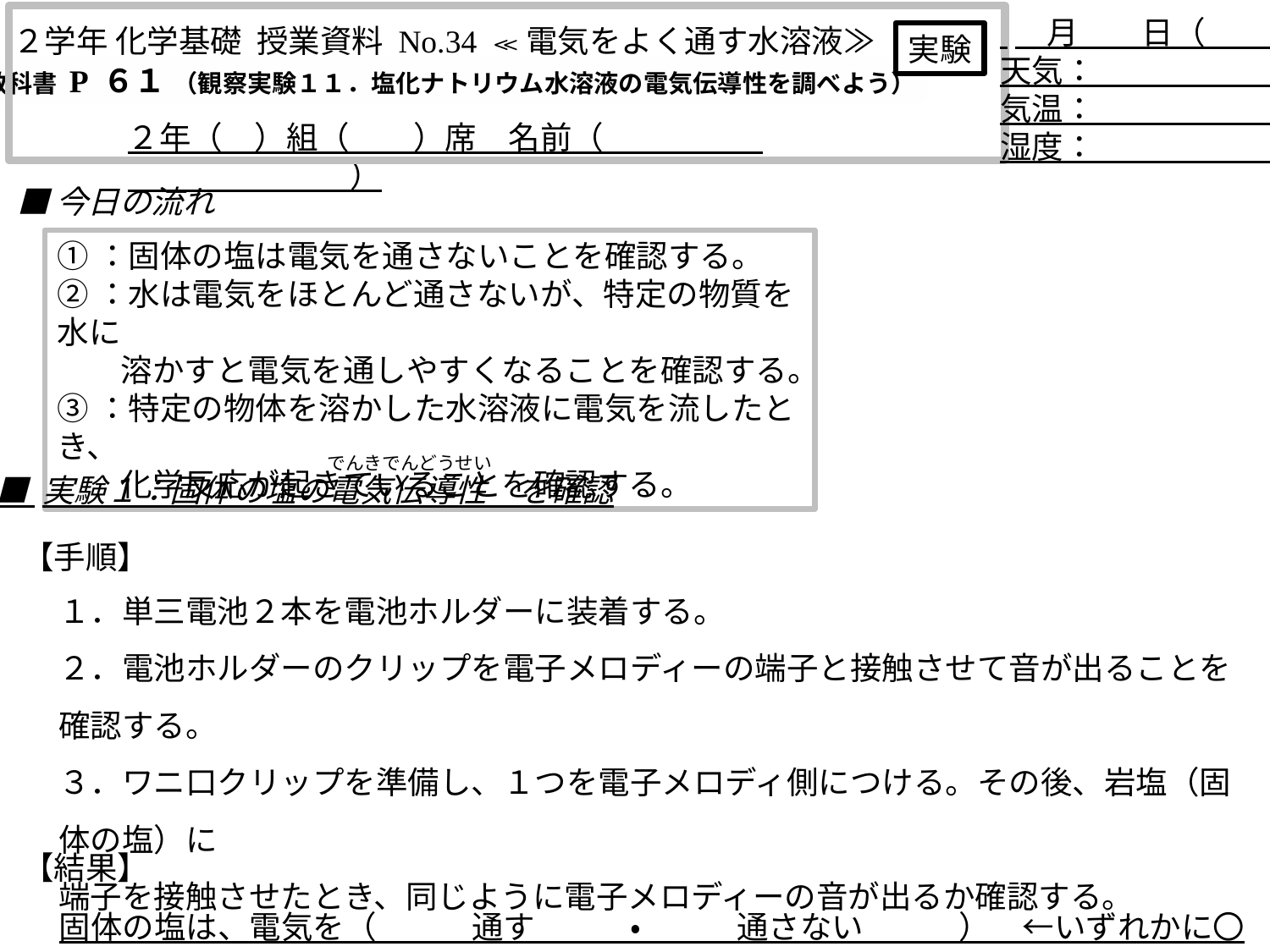

月　　日（　　）
天気：
気温：
湿度：
２学年 化学基礎  授業資料 No.34  ≪電気をよく通す水溶液≫
実験
 教科書 P ６１ （観察実験１１．塩化ナトリウム水溶液の電気伝導性を調べよう）
２年（　）組（　　）席　名前（　　　　　　　　　　　　）
■今日の流れ
①：固体の塩は電気を通さないことを確認する。
②：水は電気をほとんど通さないが、特定の物質を水に
　　溶かすと電気を通しやすくなることを確認する。
③：特定の物体を溶かした水溶液に電気を流したとき、
　　化学反応が起きていることを確認する。
でんきでんどうせい
■ 実験１：固体の塩の電気伝導性　を確認
【手順】
１．単三電池２本を電池ホルダーに装着する。
２．電池ホルダーのクリップを電子メロディーの端子と接触させて音が出ることを確認する。
３．ワニ口クリップを準備し、１つを電子メロディ側につける。その後、岩塩（固体の塩）に
端子を接触させたとき、同じように電子メロディーの音が出るか確認する。
【結果】
固体の塩は、電気を（　　　通す　　　・　　　通さない　　　）　←いずれかに〇をつける。